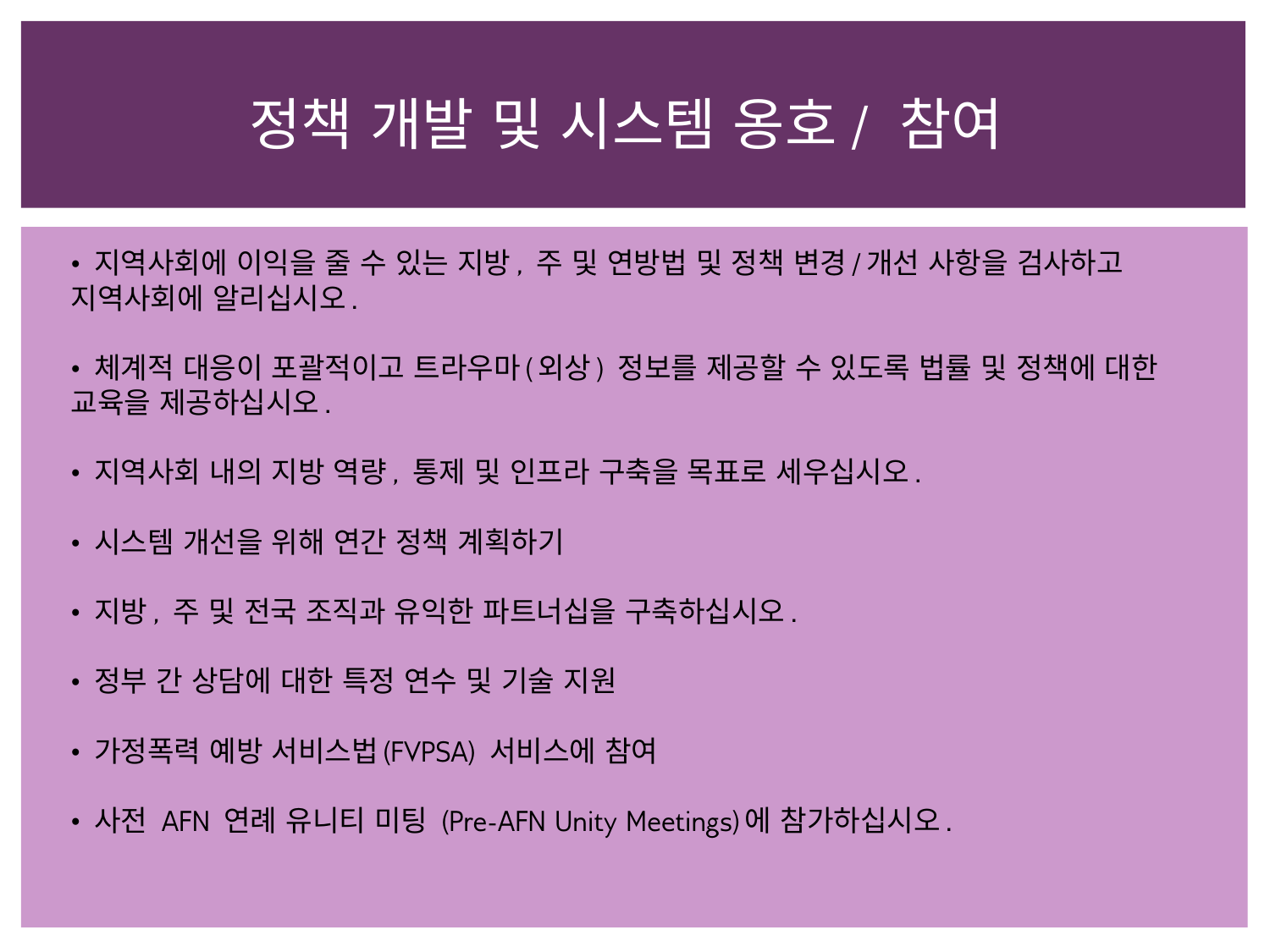

# 정책 개발 및 시스템 옹호/ 참여
• 지역사회에 이익을 줄 수 있는 지방, 주 및 연방법 및 정책 변경/개선 사항을 검사하고 지역사회에 알리십시오.

• 체계적 대응이 포괄적이고 트라우마(외상) 정보를 제공할 수 있도록 법률 및 정책에 대한 교육을 제공하십시오.

• 지역사회 내의 지방 역량, 통제 및 인프라 구축을 목표로 세우십시오.

• 시스템 개선을 위해 연간 정책 계획하기

• 지방, 주 및 전국 조직과 유익한 파트너십을 구축하십시오.

• 정부 간 상담에 대한 특정 연수 및 기술 지원

• 가정폭력 예방 서비스법(FVPSA) 서비스에 참여

• 사전 AFN 연례 유니티 미팅 (Pre-AFN Unity Meetings)에 참가하십시오.